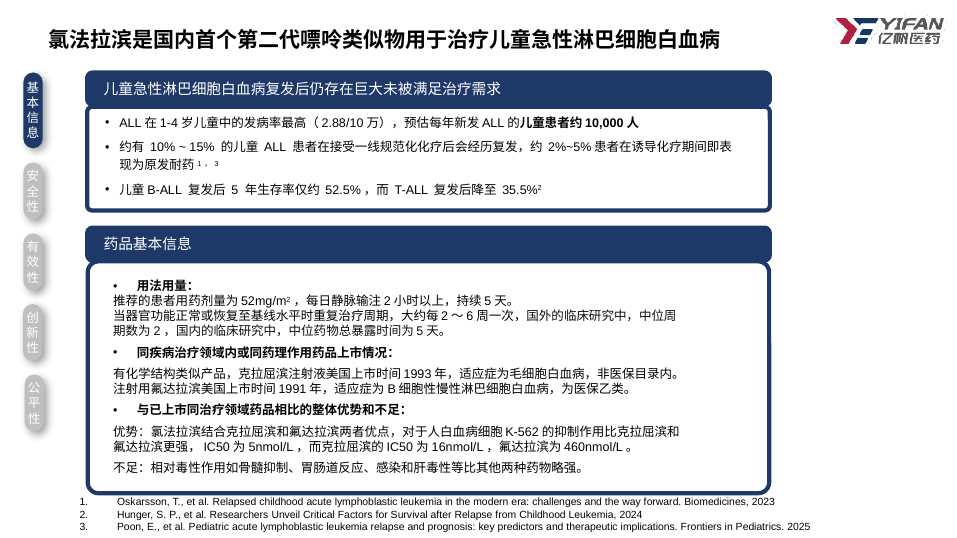

氯法拉滨是国内首个第二代嘌呤类似物用于治疗儿童急性淋巴细胞白血病
基本信息
儿童急性淋巴细胞白血病复发后仍存在巨大未被满足治疗需求
ALL在1-4岁儿童中的发病率最高（2.88/10万），预估每年新发ALL的儿童患者约10,000人
约有 10% ~ 15% 的儿童 ALL 患者在接受一线规范化化疗后会经历复发，约 2%~5%患者在诱导化疗期间即表现为原发耐药1，3
儿童B-ALL 复发后 5 年生存率仅约 52.5%，而 T-ALL 复发后降至 35.5%2

安全性
药品基本信息
有效性

用法用量：
推荐的患者用药剂量为52mg/m2，每日静脉输注2小时以上，持续5天。
当器官功能正常或恢复至基线水平时重复治疗周期，大约每2～6周一次，国外的临床研究中，中位周期数为2，国内的临床研究中，中位药物总暴露时间为5天。
同疾病治疗领域内或同药理作用药品上市情况：
有化学结构类似产品，克拉屈滨注射液美国上市时间1993年，适应症为毛细胞白血病，非医保目录内。注射用氟达拉滨美国上市时间1991年，适应症为B细胞性慢性淋巴细胞白血病，为医保乙类。
与已上市同治疗领域药品相比的整体优势和不足：
优势：氯法拉滨结合克拉屈滨和氟达拉滨两者优点，对于人白血病细胞K-562的抑制作用比克拉屈滨和氟达拉滨更强，IC50为5nmol/L，而克拉屈滨的IC50为16nmol/L，氟达拉滨为460nmol/L。
不足：相对毒性作用如骨髓抑制、胃肠道反应、感染和肝毒性等比其他两种药物略强。
创新性
公平性
Oskarsson, T., et al. Relapsed childhood acute lymphoblastic leukemia in the modern era: challenges and the way forward. Biomedicines, 2023
Hunger, S. P., et al. Researchers Unveil Critical Factors for Survival after Relapse from Childhood Leukemia, 2024
Poon, E., et al. Pediatric acute lymphoblastic leukemia relapse and prognosis: key predictors and therapeutic implications. Frontiers in Pediatrics. 2025